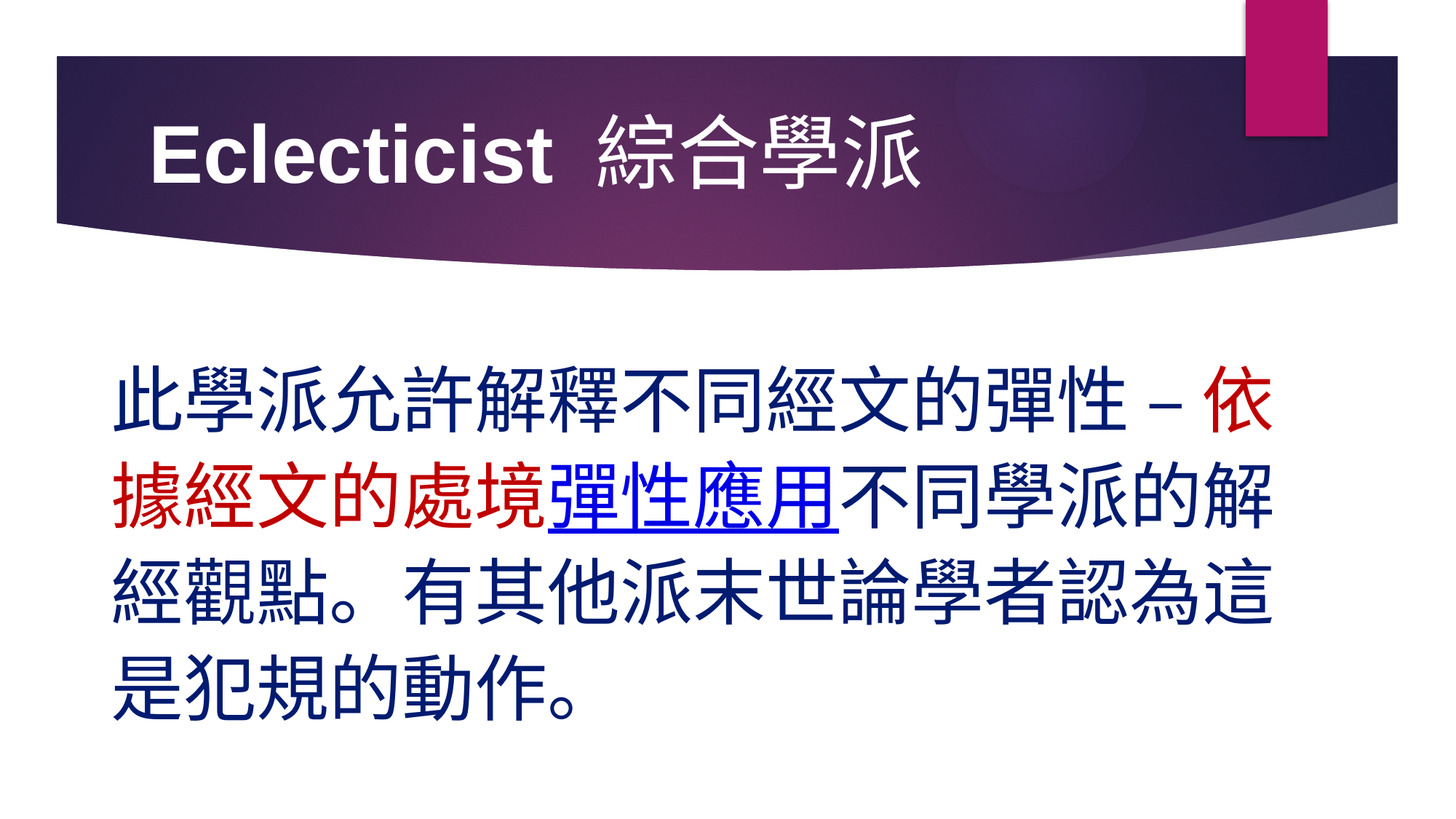

# Eclecticist 綜合學派
此學派允許解釋不同經文的彈性 – 依據經文的處境彈性應用不同學派的解經觀點。有其他派末世論學者認為這是犯規的動作。